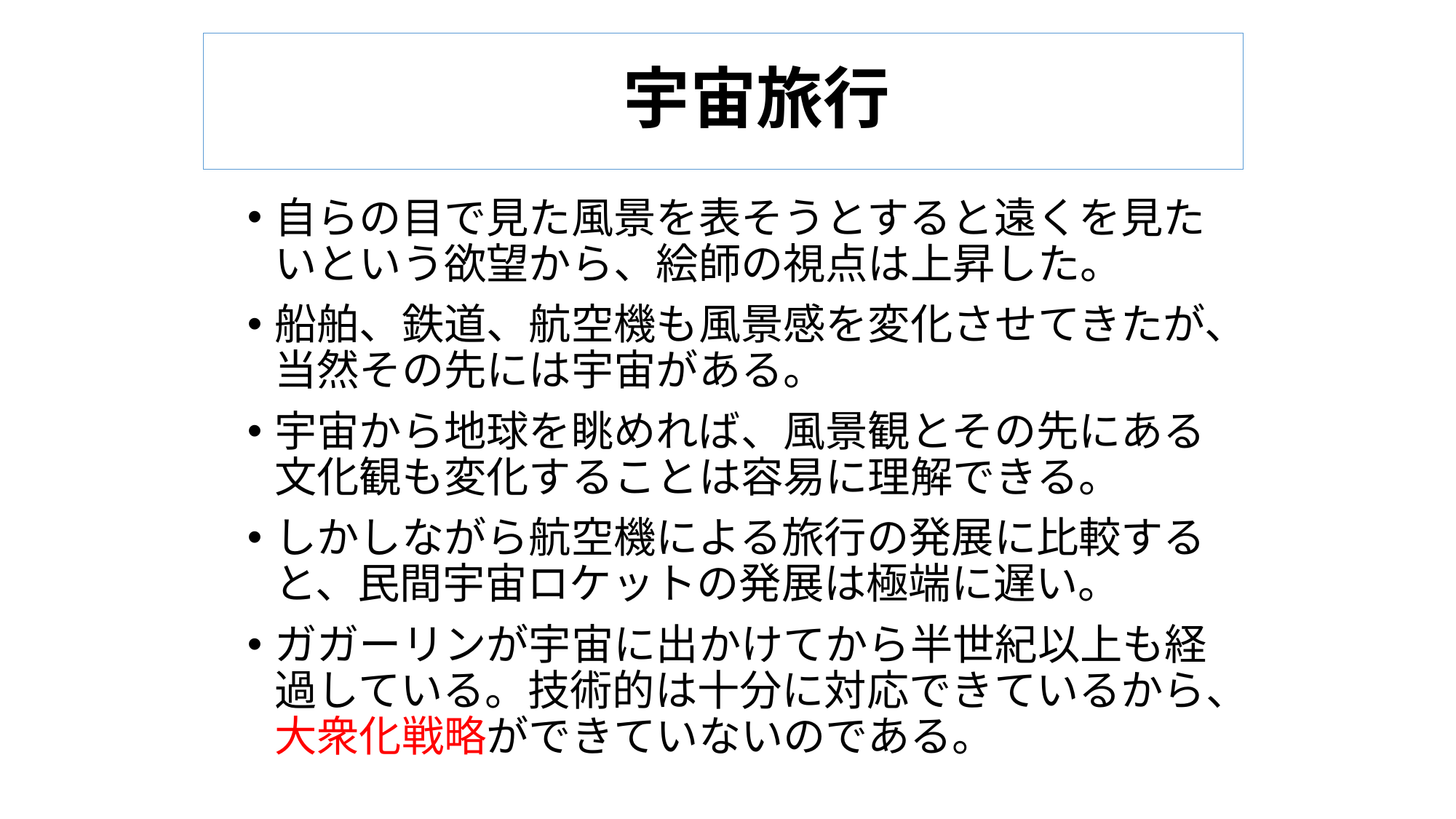

# 宇宙旅行
自らの目で見た風景を表そうとすると遠くを見たいという欲望から、絵師の視点は上昇した。
船舶、鉄道、航空機も風景感を変化させてきたが、当然その先には宇宙がある。
宇宙から地球を眺めれば、風景観とその先にある文化観も変化することは容易に理解できる。
しかしながら航空機による旅行の発展に比較すると、民間宇宙ロケットの発展は極端に遅い。
ガガーリンが宇宙に出かけてから半世紀以上も経過している。技術的は十分に対応できているから、大衆化戦略ができていないのである。